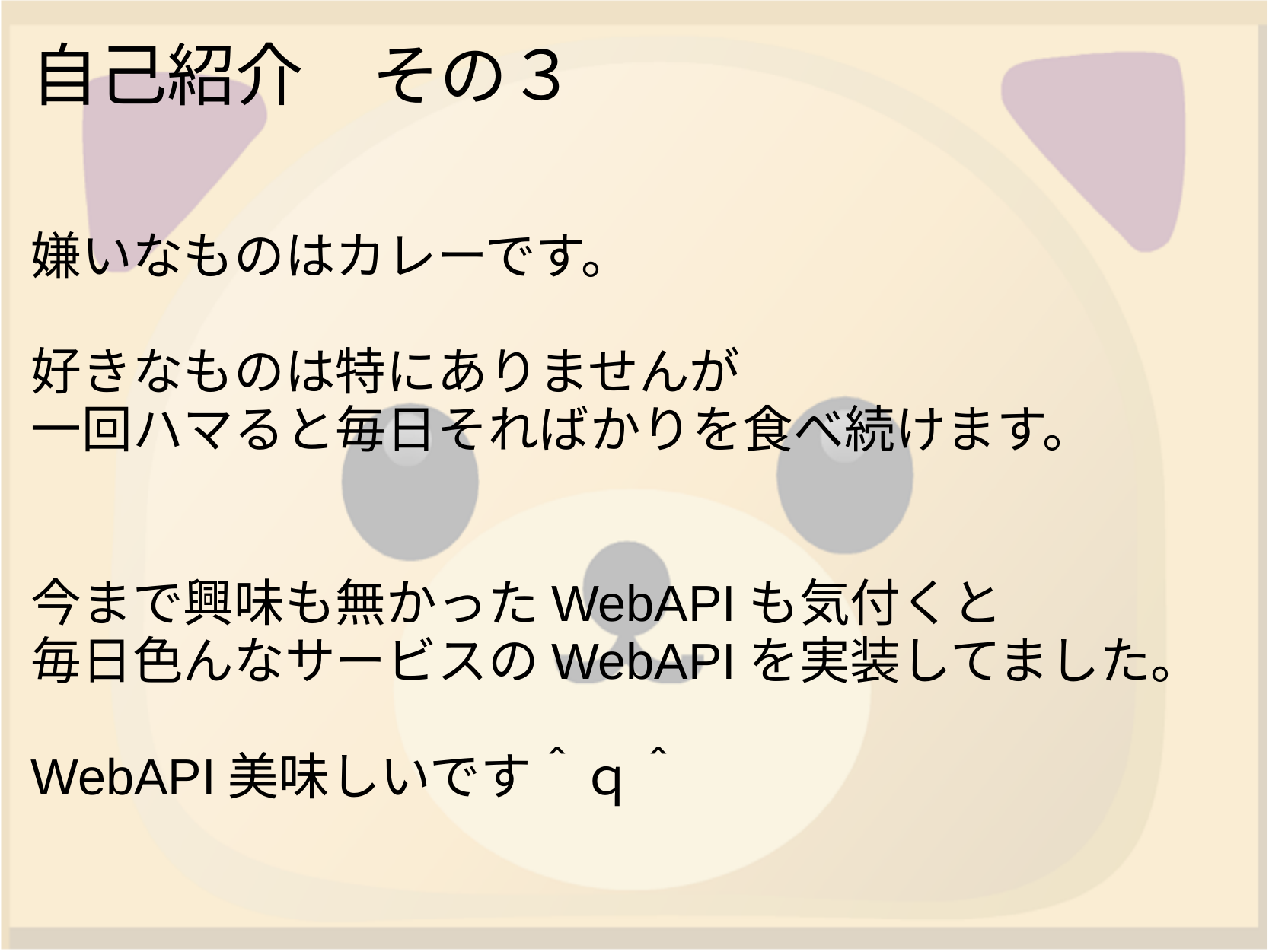

# 自己紹介　その３
嫌いなものはカレーです。

好きなものは特にありませんが
一回ハマると毎日そればかりを食べ続けます。

今まで興味も無かったWebAPIも気付くと
毎日色んなサービスのWebAPIを実装してました。

WebAPI美味しいです＾ｑ＾